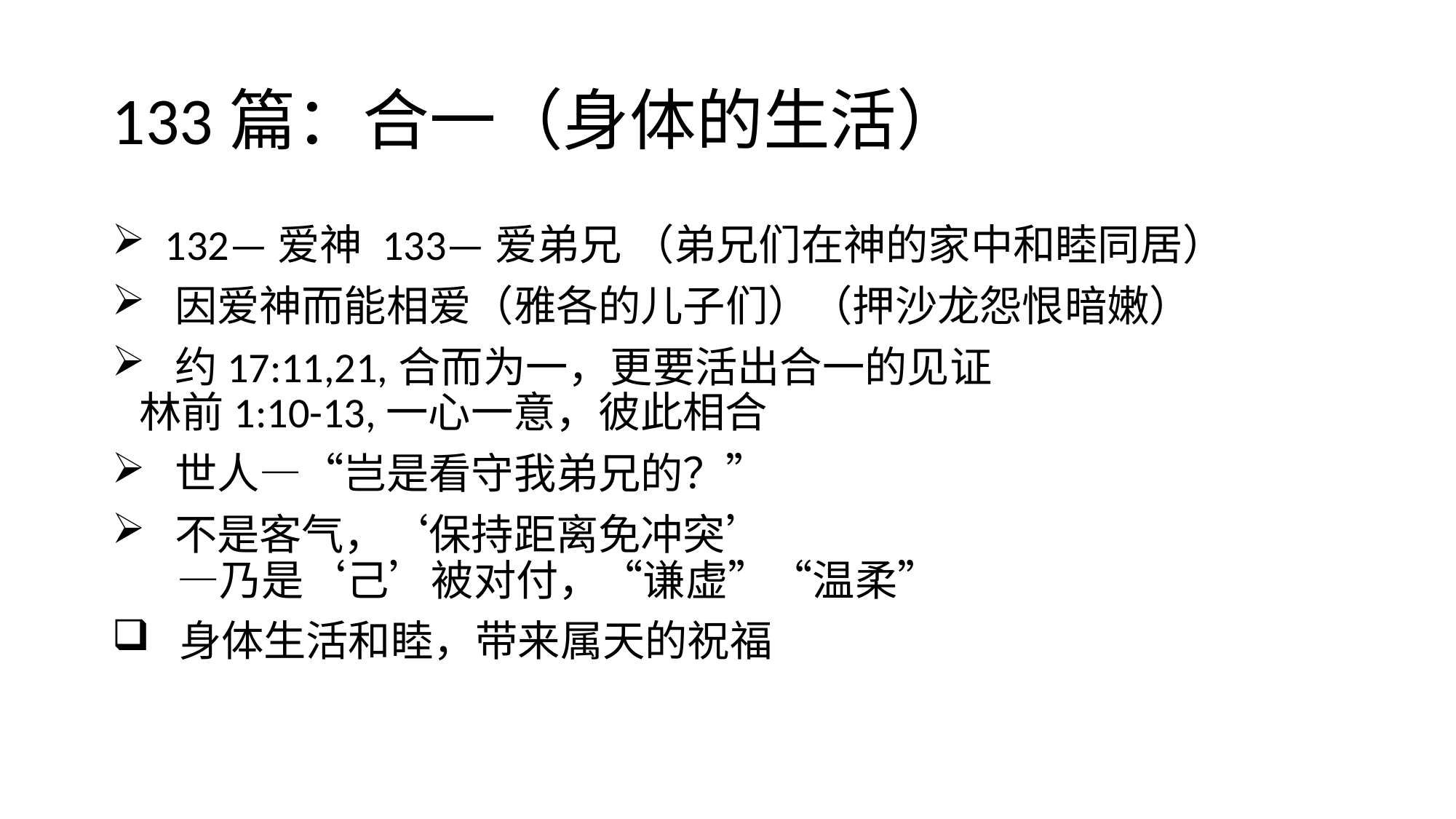

# 133篇：合一（身体的生活）
  132—爱神 133—爱弟兄 （弟兄们在神的家中和睦同居）
  因爱神而能相爱（雅各的儿子们）（押沙龙怨恨暗嫩）
  约17:11,21,合而为一，更要活出合一的见证
林前1:10-13,一心一意，彼此相合
  世人—“岂是看守我弟兄的？”
  不是客气，‘保持距离免冲突’
    —乃是‘己’被对付，“谦虚”“温柔”
  身体生活和睦，带来属天的祝福